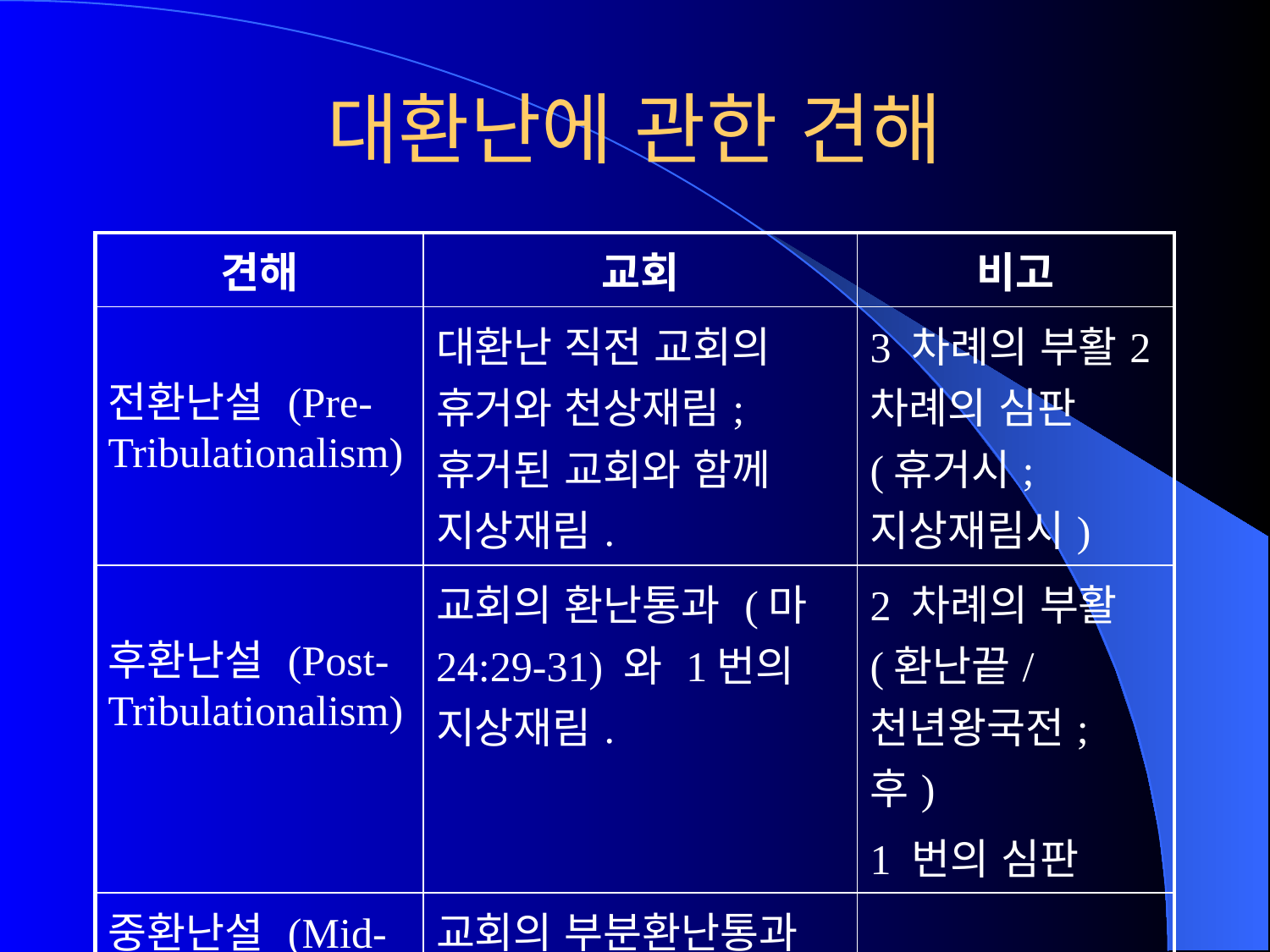

# 대환난에 관한 견해
| 견해 | 교회 | 비고 |
| --- | --- | --- |
| 전환난설 (Pre-Tribulationalism) | 대환난 직전 교회의 휴거와 천상재림; 휴거된 교회와 함께 지상재림. | 3 차례의 부활2 차례의 심판 (휴거시; 지상재림시) |
| 후환난설 (Post-Tribulationalism) | 교회의 환난통과 (마 24:29-31) 와 1번의 지상재림. | 2 차례의 부활 (환난끝/천년왕국전; 후) 1 번의 심판 |
| 중환난설 (Mid-Tribulationalism) | 교회의 부분환난통과 후 휴거와 지상재림. |  |